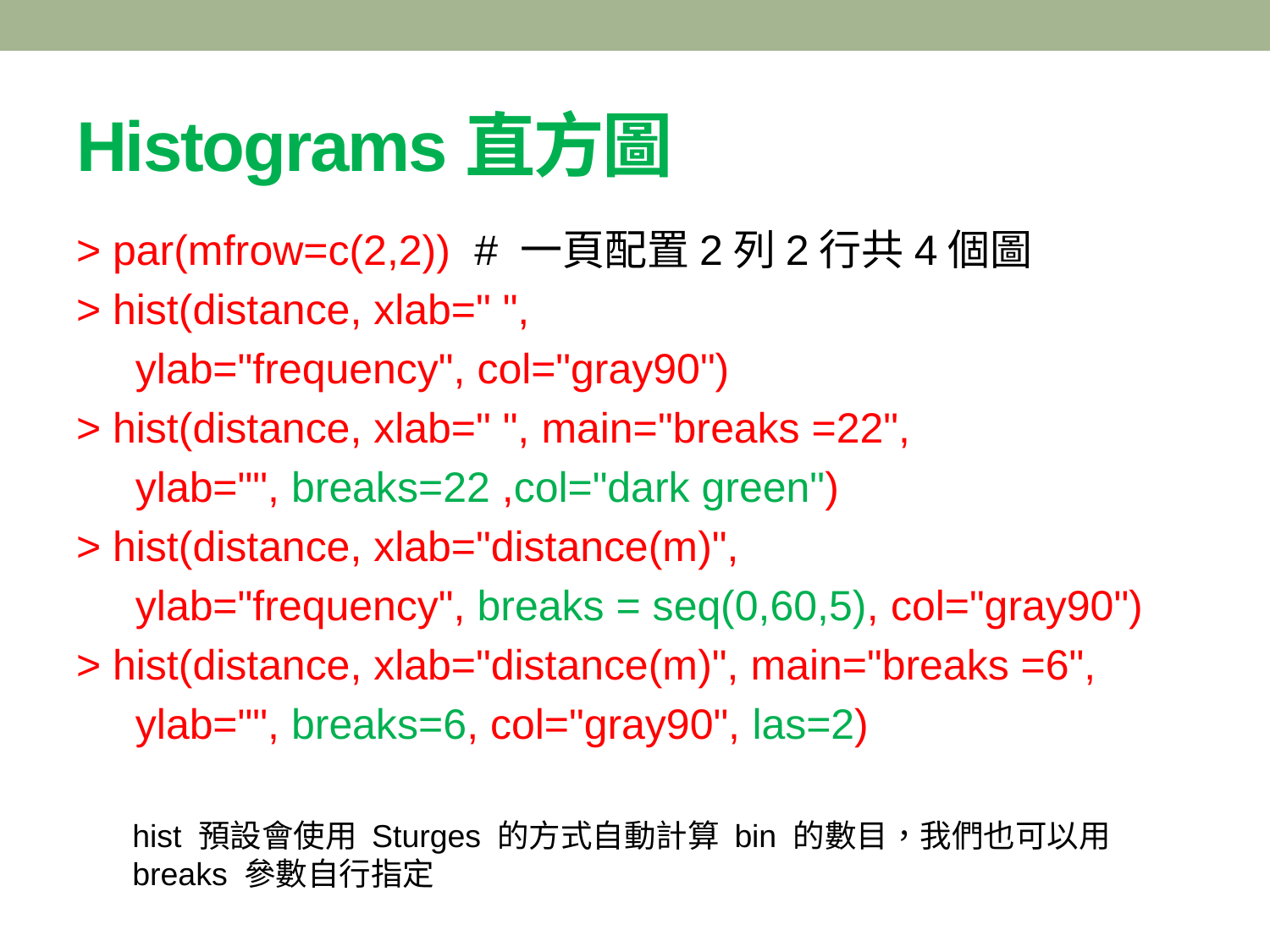

# Histograms直方圖
> par(mfrow=c(2,2))  # 一頁配置2列2行共4個圖
> hist(distance, xlab=" ",
     ylab="frequency", col="gray90")
> hist(distance, xlab=" ", main="breaks =22",
     ylab="", breaks=22 ,col="dark green")
> hist(distance, xlab="distance(m)",
     ylab="frequency", breaks = seq(0,60,5), col="gray90")
> hist(distance, xlab="distance(m)", main="breaks =6",
     ylab="", breaks=6, col="gray90", las=2)
hist 預設會使用 Sturges 的方式自動計算 bin 的數目，我們也可以用 breaks 參數自行指定